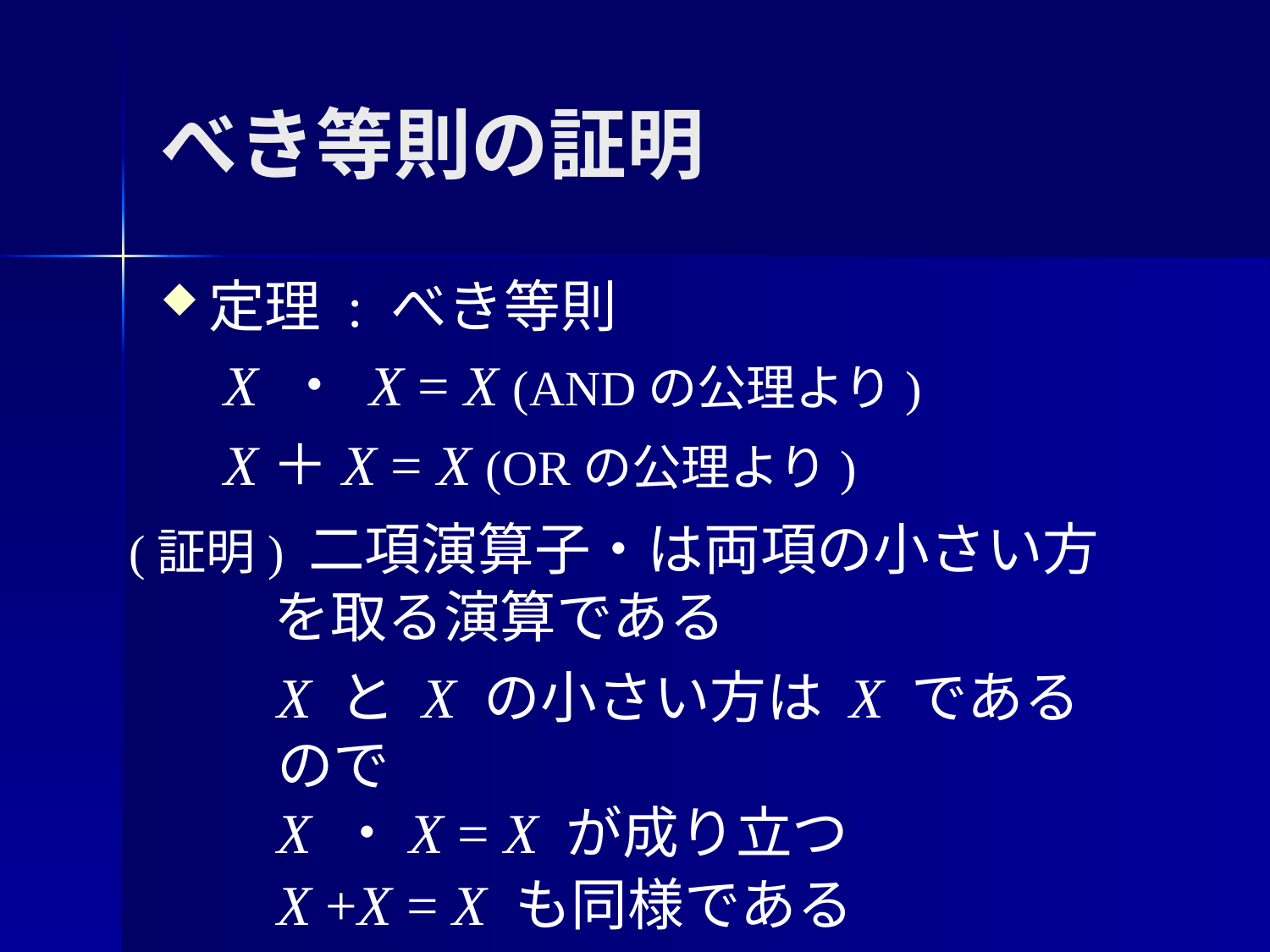

# べき等則の証明
定理 : べき等則
X ・ X = X (ANDの公理より)
X＋X = X (ORの公理より)
(証明) 二項演算子・は両項の小さい方を取る演算である

X と X の小さい方は X であるので
X ・X = X が成り立つ
X +X = X も同様である